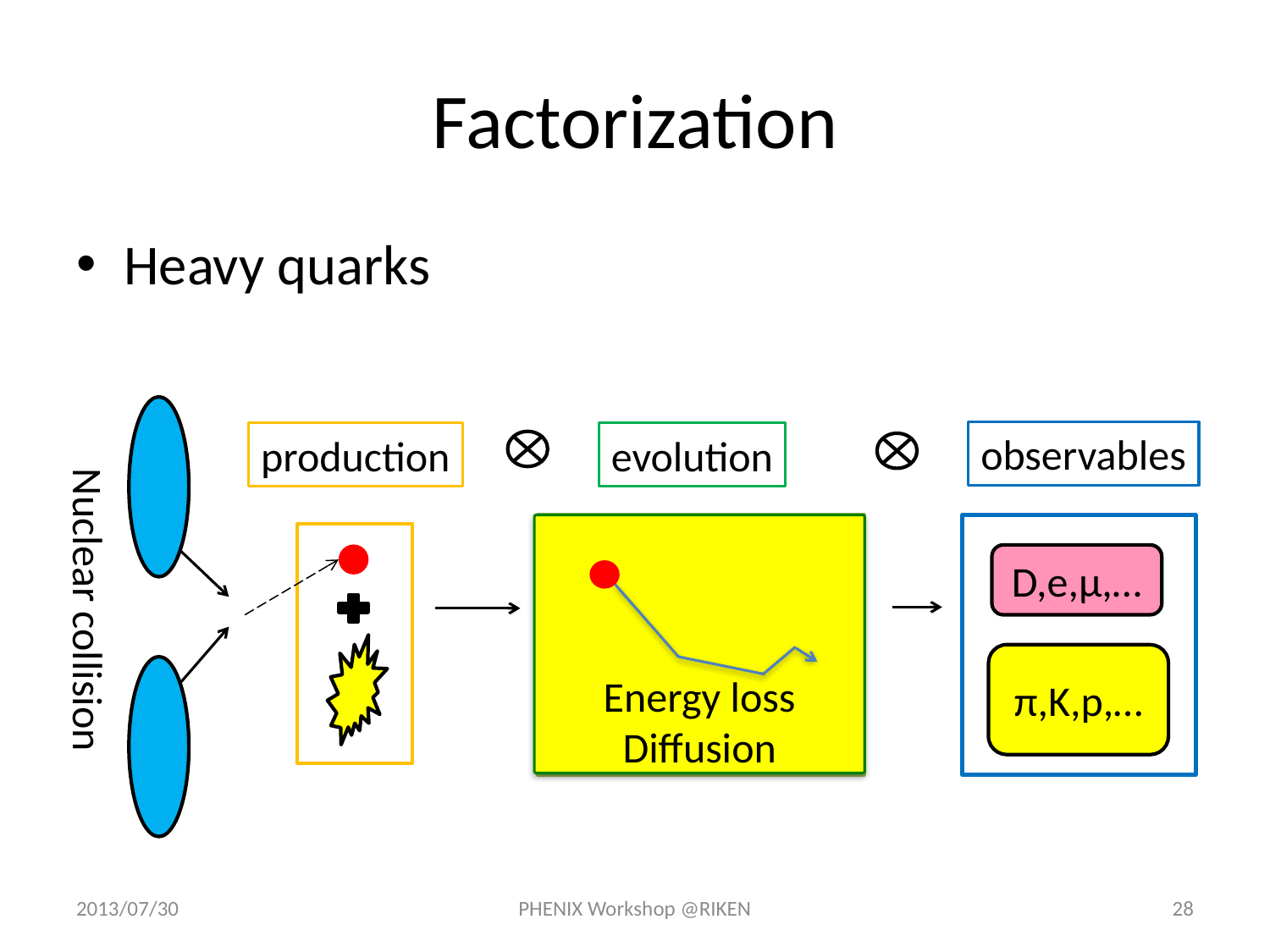

# Factorization
Heavy quarks

observables
production
evolution

interaction

流体時空発展

D,e,μ,…
π,K,p,…

Nuclear collision

Energy loss
Diffusion

2013/07/30
PHENIX Workshop @RIKEN
28